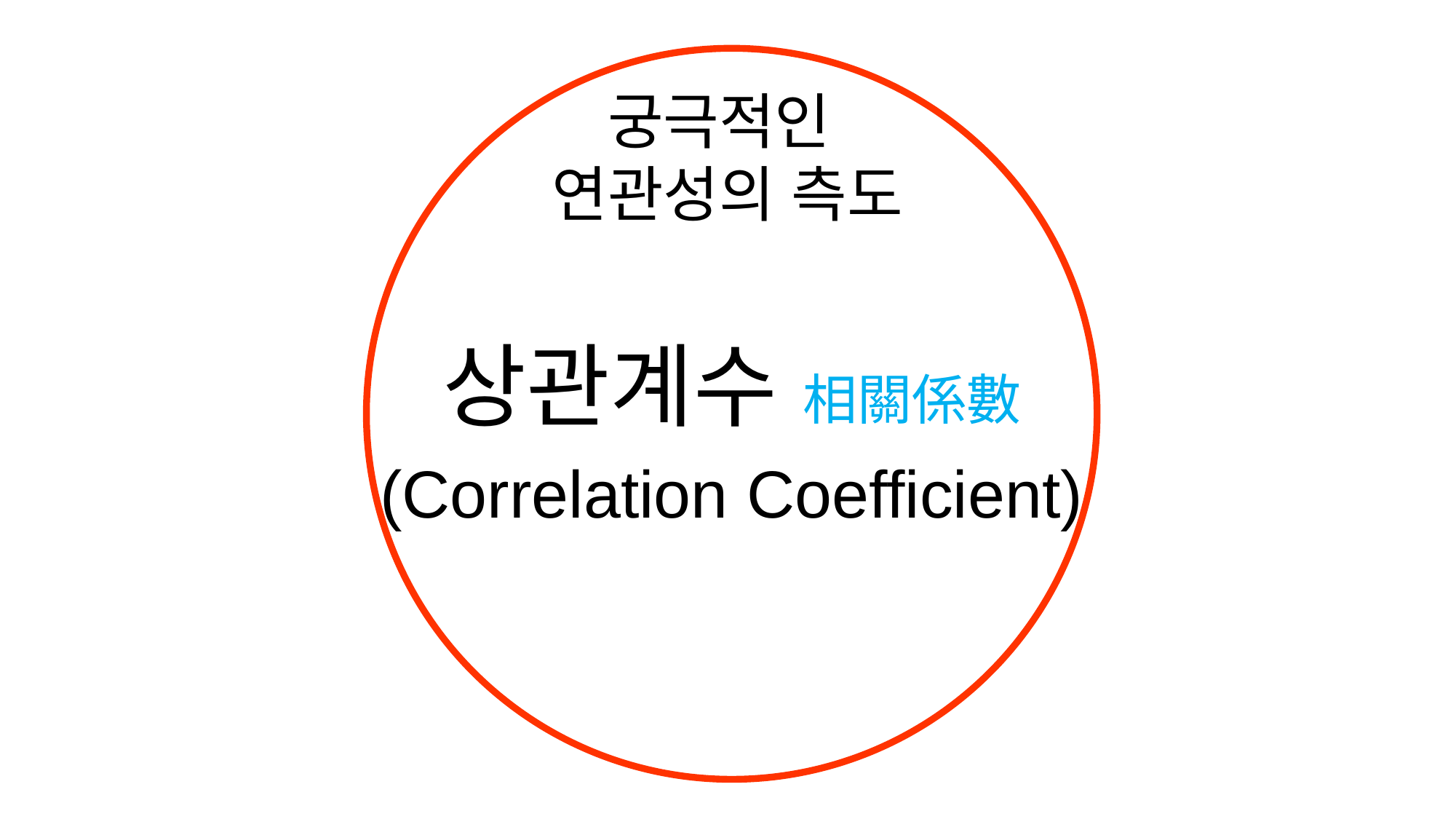

# 궁극적인 연관성의 측도
상관계수 相關係數
(Correlation Coefficient)